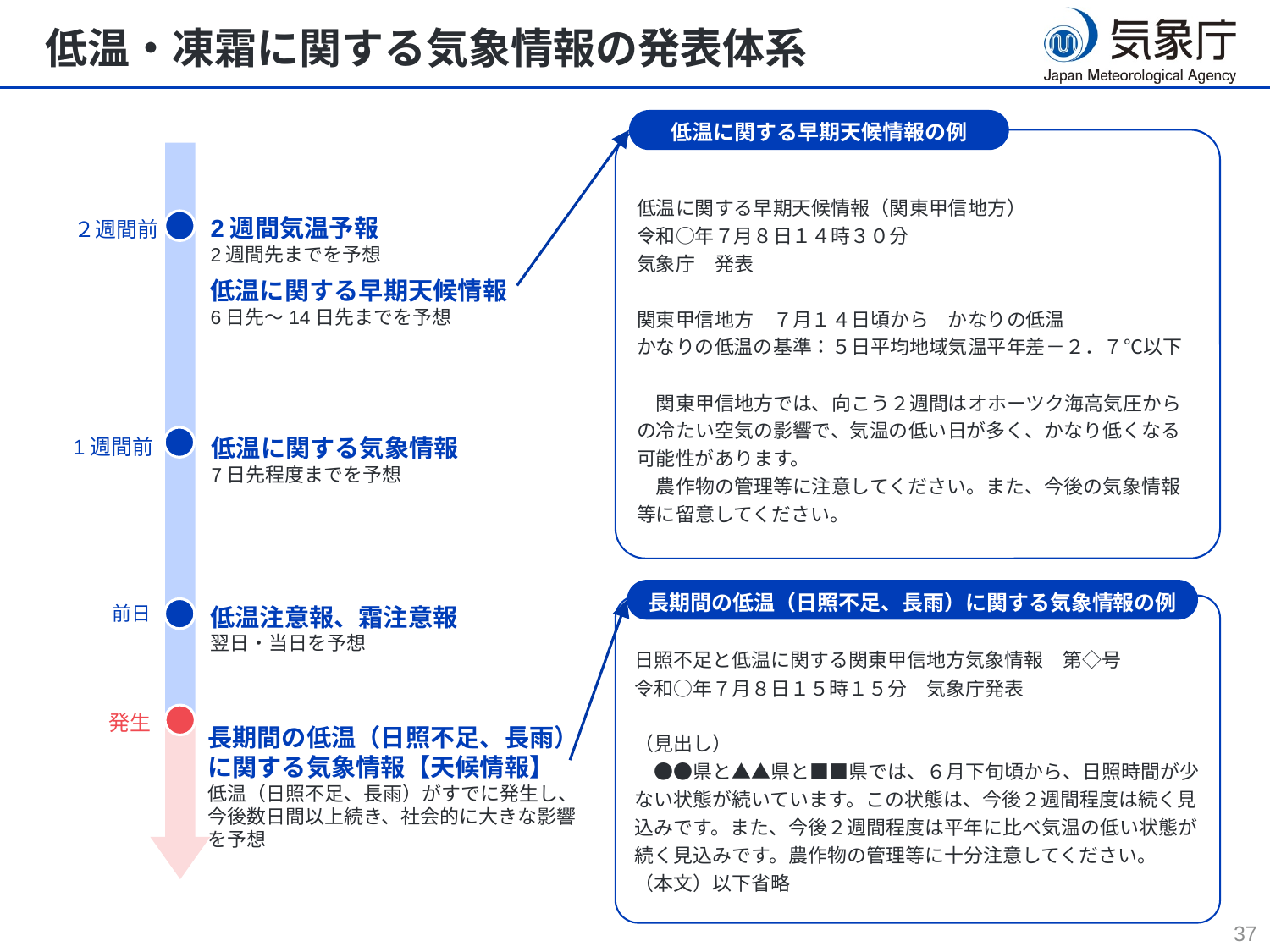

# 低温・凍霜に関する気象情報の発表体系
低温に関する早期天候情報の例
低温に関する早期天候情報（関東甲信地方）
令和○年７月８日１４時３０分
気象庁　発表

関東甲信地方　７月１４日頃から　かなりの低温
かなりの低温の基準：５日平均地域気温平年差－２．７℃以下

　関東甲信地方では、向こう２週間はオホーツク海高気圧からの冷たい空気の影響で、気温の低い日が多く、かなり低くなる可能性があります。
　農作物の管理等に注意してください。また、今後の気象情報等に留意してください。
2週間気温予報
2週間先までを予想
２週間前

低温に関する早期天候情報
6日先～14日先までを予想

低温に関する気象情報
7日先程度までを予想

1週間前
長期間の低温（日照不足、長雨）に関する気象情報の例
前日
低温注意報、霜注意報
翌日・当日を予想
日照不足と低温に関する関東甲信地方気象情報　第◇号
令和○年７月８日１５時１５分　気象庁発表

（見出し）
　●●県と▲▲県と■■県では、６月下旬頃から、日照時間が少ない状態が続いています。この状態は、今後２週間程度は続く見込みです。また、今後２週間程度は平年に比べ気温の低い状態が続く見込みです。農作物の管理等に十分注意してください。
（本文）以下省略

発生

長期間の低温（日照不足、長雨）に関する気象情報【天候情報】
低温（日照不足、長雨）がすでに発生し、今後数日間以上続き、社会的に大きな影響を予想

37